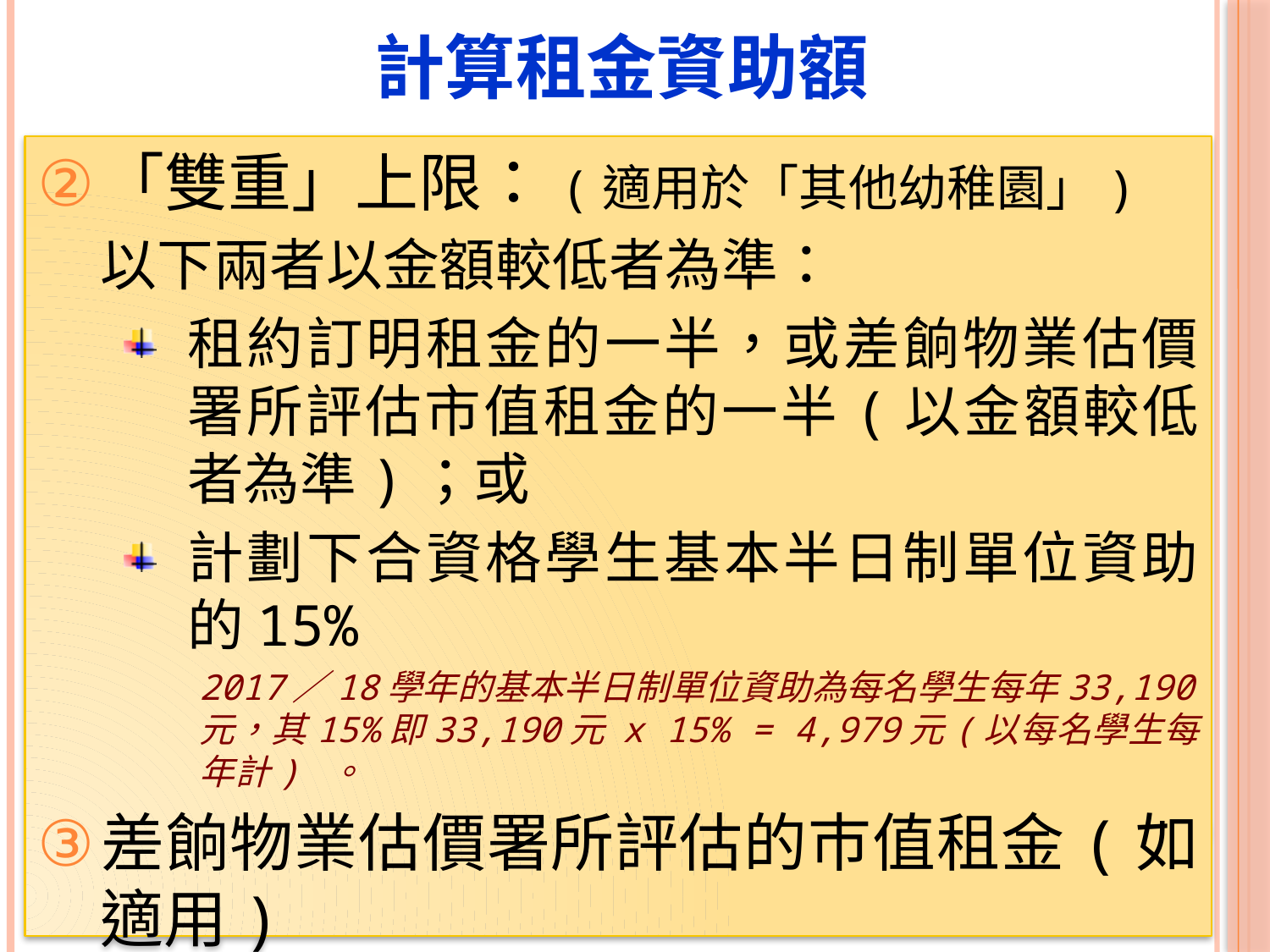

計算租金資助額
「雙重」上限：(適用於「其他幼稚園」)
以下兩者以金額較低者為準：
租約訂明租金的一半，或差餉物業估價署所評估市值租金的一半(以金額較低者為準)；或
計劃下合資格學生基本半日制單位資助的15%
2017／18學年的基本半日制單位資助為每名學生每年33,190元，其15%即33,190元 x 15% = 4,979元(以每名學生每年計) 。
差餉物業估價署所評估的巿值租金(如適用)